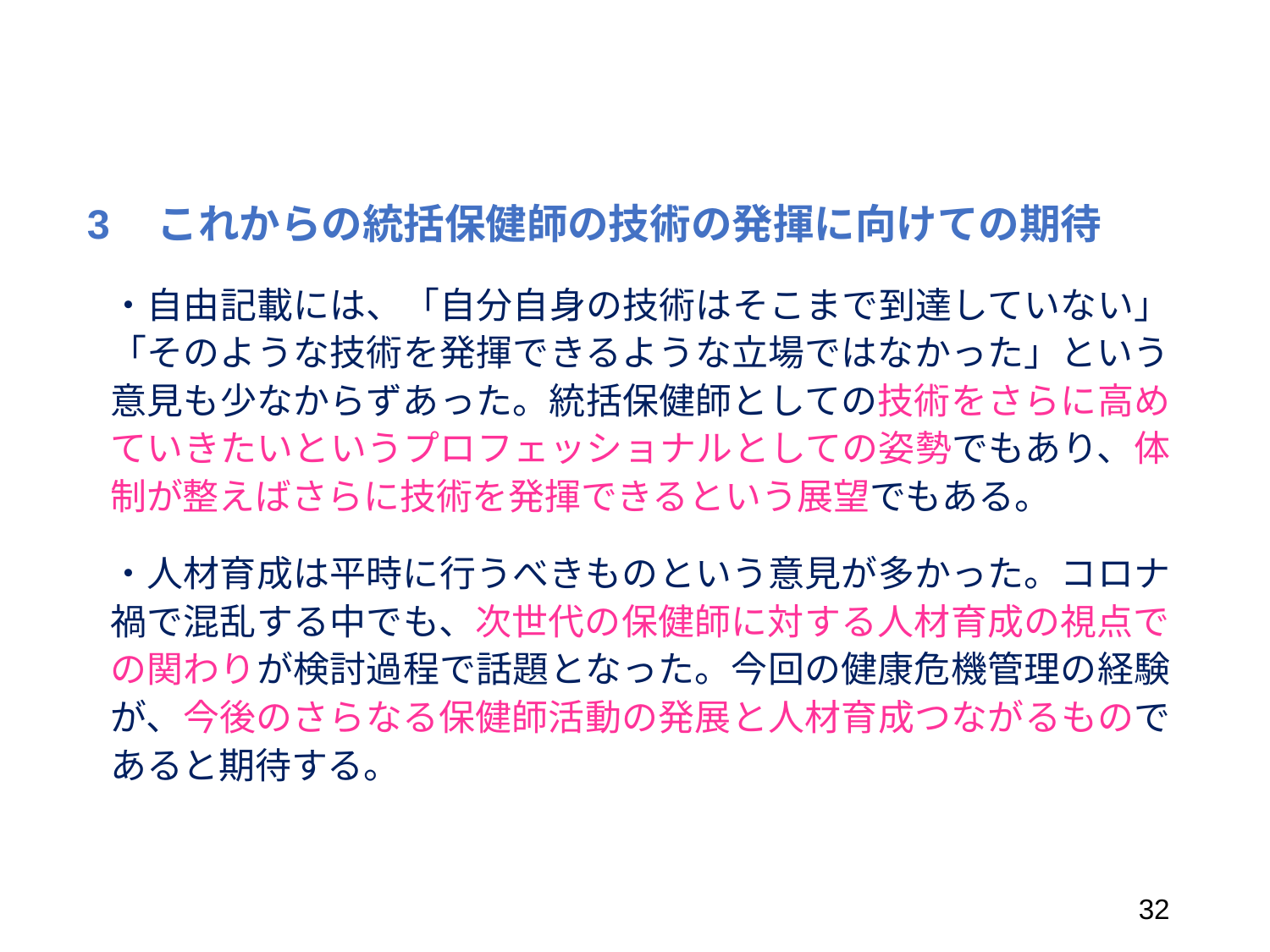

3　これからの統括保健師の技術の発揮に向けての期待

・自由記載には、「自分自身の技術はそこまで到達していない」「そのような技術を発揮できるような立場ではなかった」という意見も少なからずあった。統括保健師としての技術をさらに高めていきたいというプロフェッショナルとしての姿勢でもあり、体制が整えばさらに技術を発揮できるという展望でもある。

・人材育成は平時に行うべきものという意見が多かった。コロナ禍で混乱する中でも、次世代の保健師に対する人材育成の視点での関わりが検討過程で話題となった。今回の健康危機管理の経験が、今後のさらなる保健師活動の発展と人材育成つながるものであると期待する。
32